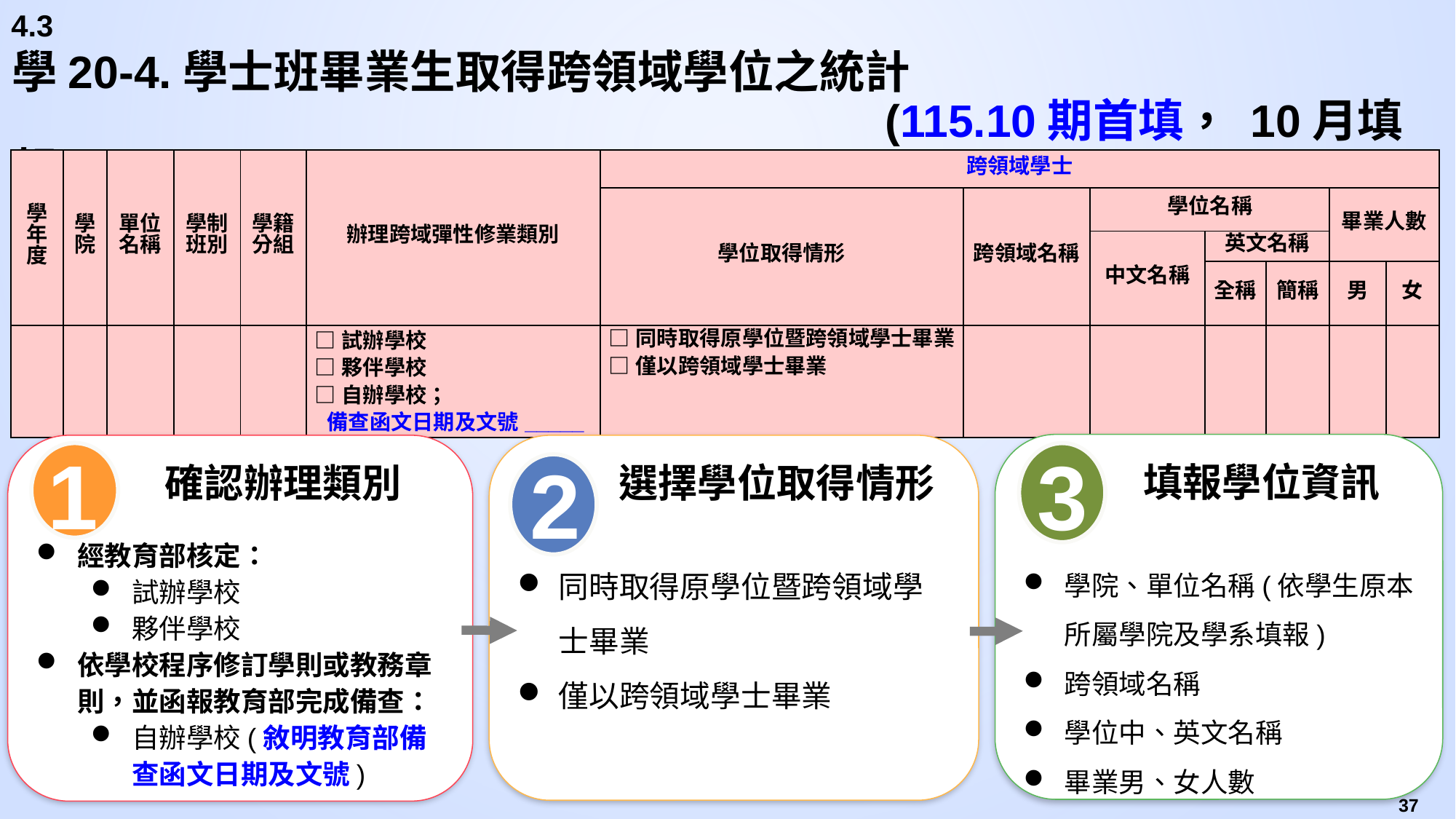

4.3
# 學20-4.學士班畢業生取得跨領域學位之統計 (115.10期首填， 10月填報)
| 學年度 | 學院 | 單位名稱 | 學制班別 | 學籍分組 | 辦理跨域彈性修業類別 | 跨領域學士 |  |  |  |  |  |  |
| --- | --- | --- | --- | --- | --- | --- | --- | --- | --- | --- | --- | --- |
|  |  |  |  |  |  | 學位取得情形 | 跨領域名稱 | 學位名稱 |  |  | 畢業人數 |  |
|  |  |  |  |  |  |  |  | 中文名稱 | 英文名稱 |  |  |  |
|  |  |  |  |  |  |  |  |  | 全稱 | 簡稱 | 男 | 女 |
|  |  |  |  |  | □試辦學校 □夥伴學校 □自辦學校； 備查函文日期及文號\_\_\_\_\_ | □同時取得原學位暨跨領域學士畢業 □僅以跨領域學士畢業 |  |  |  |  |  |  |
填報學位資訊

學院、單位名稱(依學生原本所屬學院及學系填報)
跨領域名稱
學位中、英文名稱
畢業男、女人數

3
確認辦理類別

經教育部核定：
試辦學校
夥伴學校
依學校程序修訂學則或教務章則，並函報教育部完成備查：
自辦學校(敘明教育部備查函文日期及文號)

1
選擇學位取得情形

同時取得原學位暨跨領域學士畢業
僅以跨領域學士畢業

2